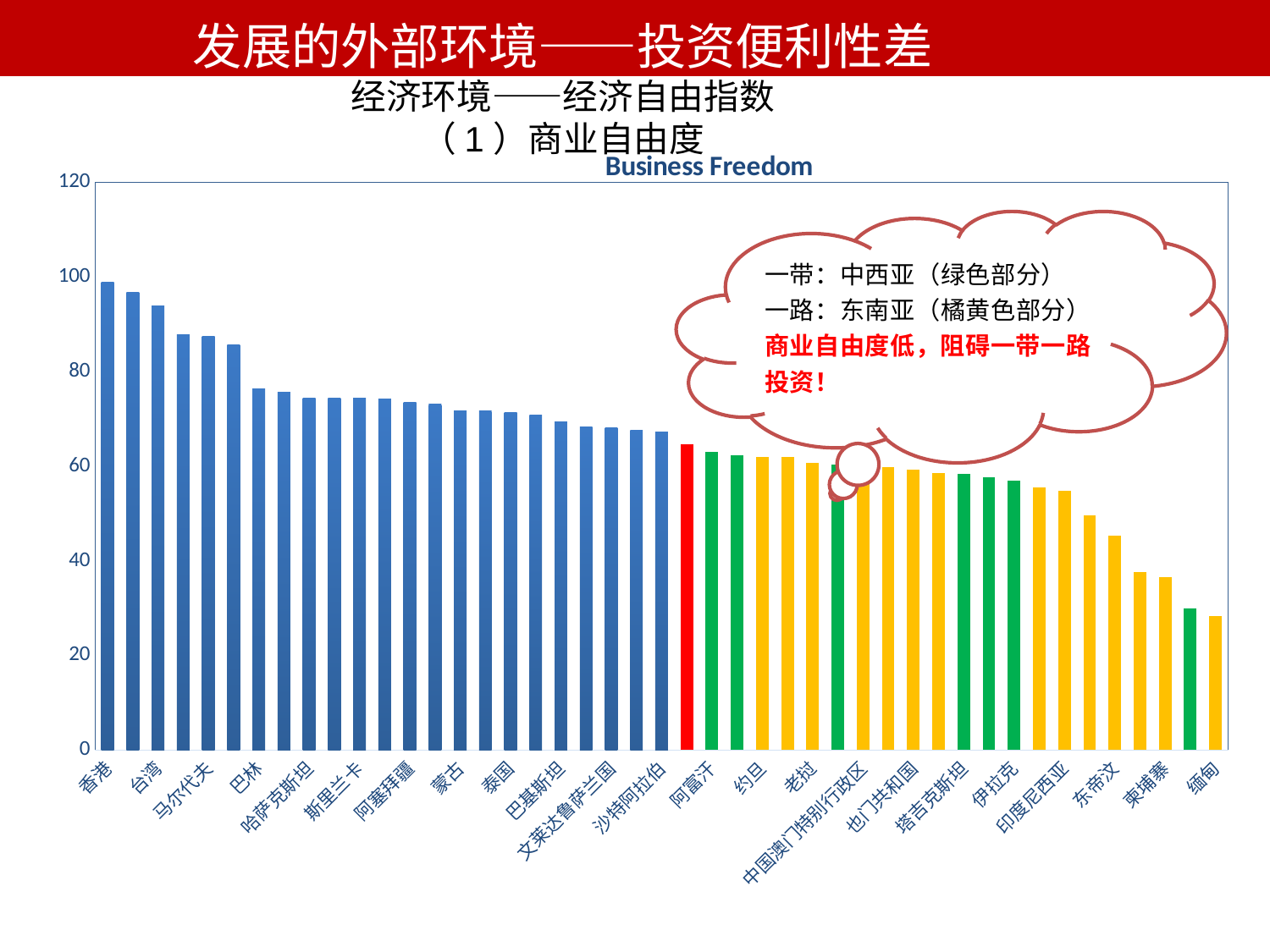

# 发展的外部环境——投资便利性差 经济环境——经济自由指数 （1）商业自由度

### Chart: Business Freedom

| Category | Business Freedom |
|---|---|
| 香港 | 98.9 |
| 新加坡 | 96.8 |
| 台湾 | 93.9 |
| 格鲁吉亚 | 87.8 |
| 马尔代夫 | 87.4 |
| 马来西亚 | 85.6 |
| 巴林 | 76.3 |
| 乌兹别克斯坦 | 75.7 |
| 哈萨克斯坦 | 74.4 |
| 阿拉伯联合酋长国 | 74.4 |
| 斯里兰卡 | 74.4 |
| 吉尔吉斯斯坦 | 74.2 |
| 阿塞拜疆 | 73.5 |
| 格鲁吉亚 | 73.2 |
| 蒙古 | 71.8 |
| 卡塔尔 | 71.7 |
| 泰国 | 71.4 |
| 孟加拉国 | 70.8 |
| 巴基斯坦 | 69.4 |
| 阿曼 | 68.3 |
| 文莱达鲁萨兰国 | 68.2 |
| 土耳其 | 67.6 |
| 沙特阿拉伯 | 67.3 |
| 世界平均 | 64.61032608695645 |
| 阿富汗 | 63.1 |
| 伊朗伊斯兰共和国 | 62.3 |
| 约旦 | 62.0 |
| 越南 | 62.0 |
| 老挝 | 60.7 |
| 阿拉伯叙利亚共和国 | 60.4 |
| 中国澳门特别行政区 | 60.0 |
| 菲律宾 | 59.9 |
| 也门共和国 | 59.2 |
| 尼泊尔 | 58.5 |
| 塔吉克斯坦 | 58.4 |
| 科威特 | 57.7 |
| 伊拉克 | 56.9 |
| 黎巴嫩 | 55.6 |
| 印度尼西亚 | 54.8 |
| 中国 | 49.7 |
| 东帝汶 | 45.4 |
| 印度 | 37.7 |
| 柬埔寨 | 36.6 |
| 土库曼斯坦 | 30.0 |
| 缅甸 | 28.3 |